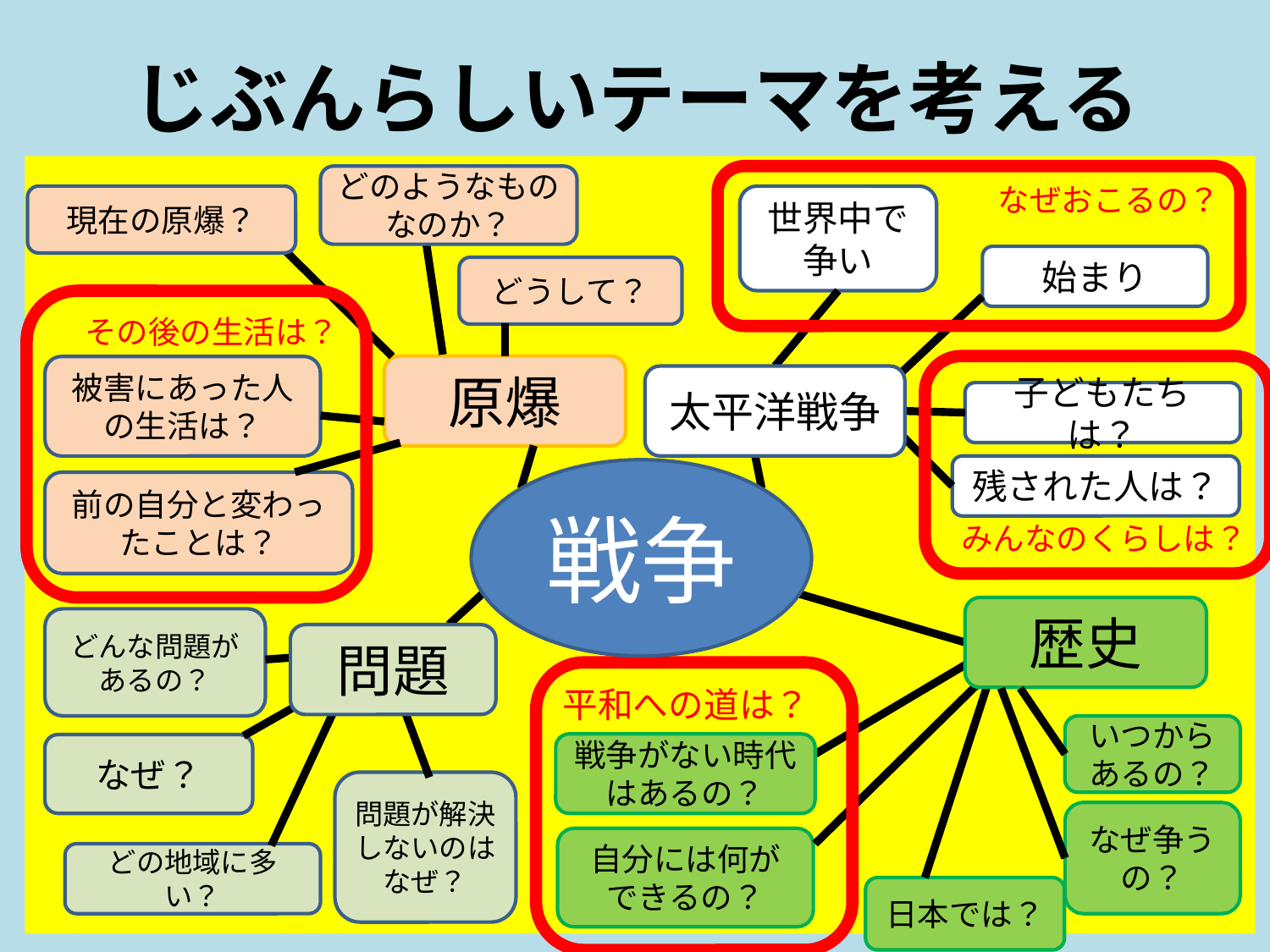

じぶんらしいテーマを考える
#
どのようなものなのか？
なぜおこるの？

現在の原爆？
世界中で争い
始まり
どうして？
その後の生活は？

原爆
みんなのくらしは？
被害にあった人の生活は？
太平洋戦争
子どもたちは？
残された人は？
戦争
前の自分と変わったことは？
歴史
どんな問題があるの？
問題
平和への道は？
いつからあるの？
戦争がない時代はあるの？
なぜ？
問題が解決しないのはなぜ？
なぜ争うの？
自分には何が
できるの？
どの地域に多い？
日本では？